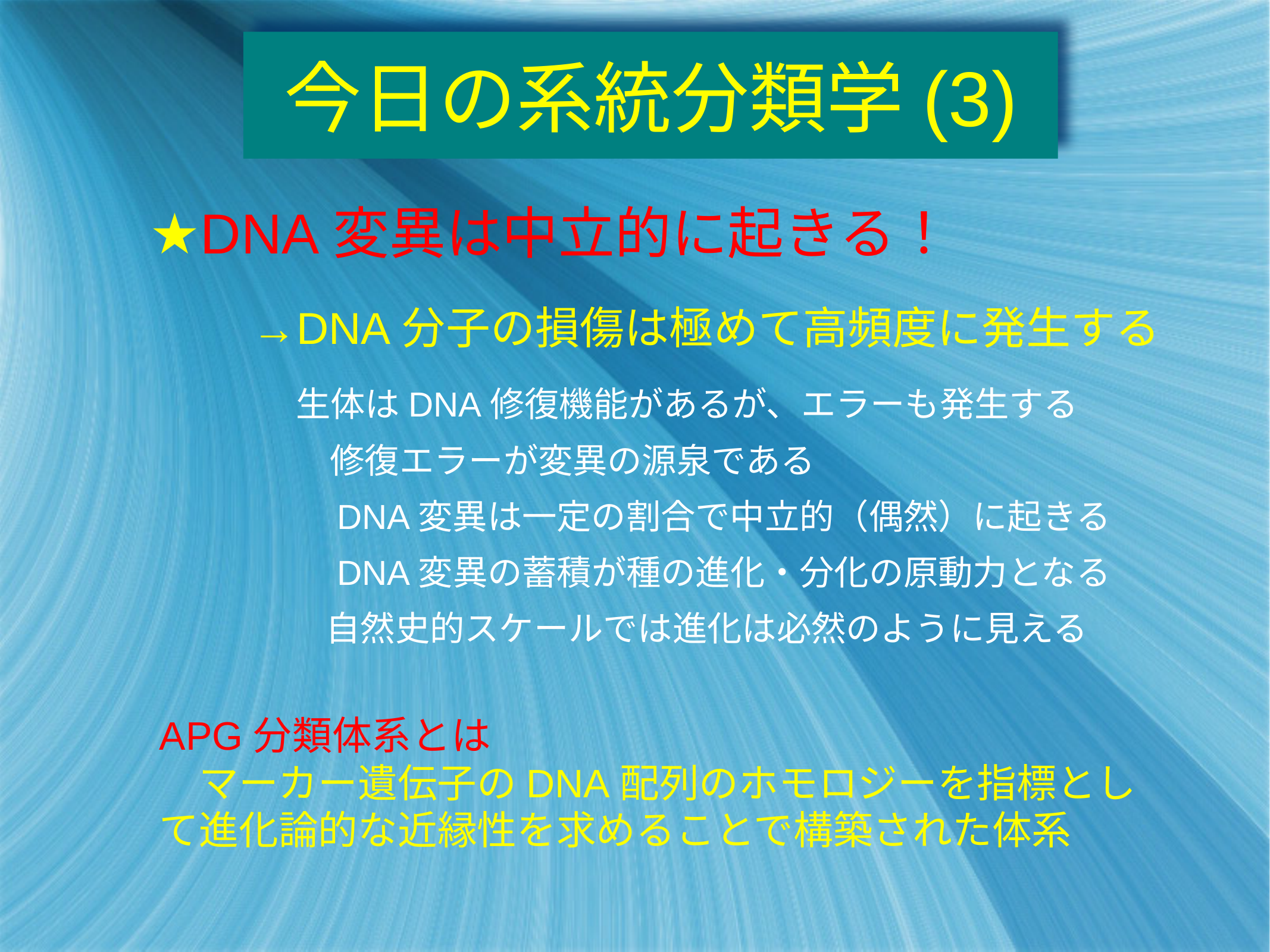

今日の系統分類学(3)
★DNA変異は中立的に起きる！
→DNA分子の損傷は極めて高頻度に発生する
生体はDNA修復機能があるが、エラーも発生する
　修復エラーが変異の源泉である
　DNA変異は一定の割合で中立的（偶然）に起きる
　DNA変異の蓄積が種の進化・分化の原動力となる
　自然史的スケールでは進化は必然のように見える
APG分類体系とは
　マーカー遺伝子のDNA配列のホモロジーを指標として進化論的な近縁性を求めることで構築された体系